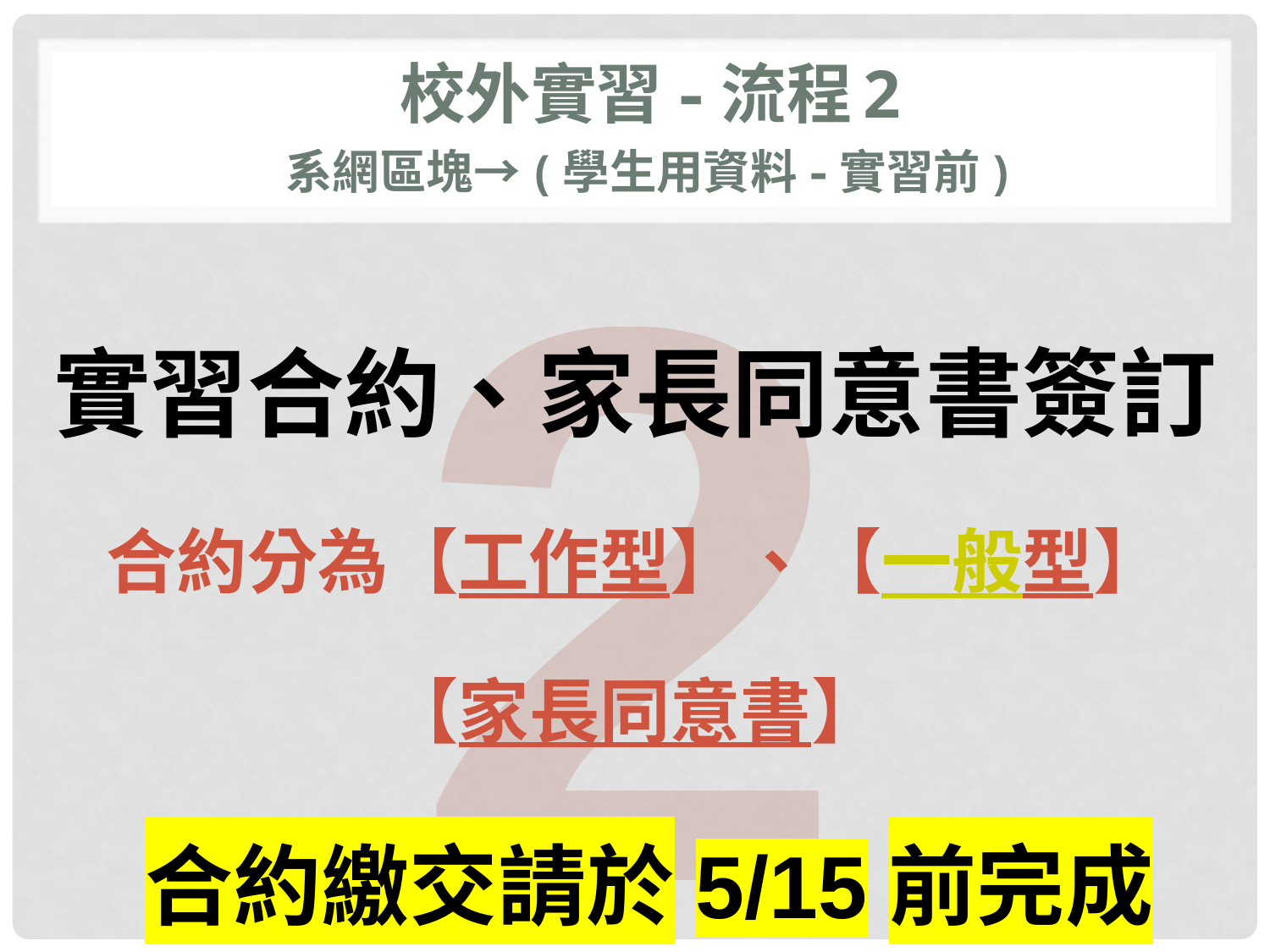

2
校外實習-流程2
系網區塊→(學生用資料-實習前)
實習合約、家長同意書簽訂

合約分為【工作型】、【一般型】

【家長同意書】

合約繳交請於5/15前完成